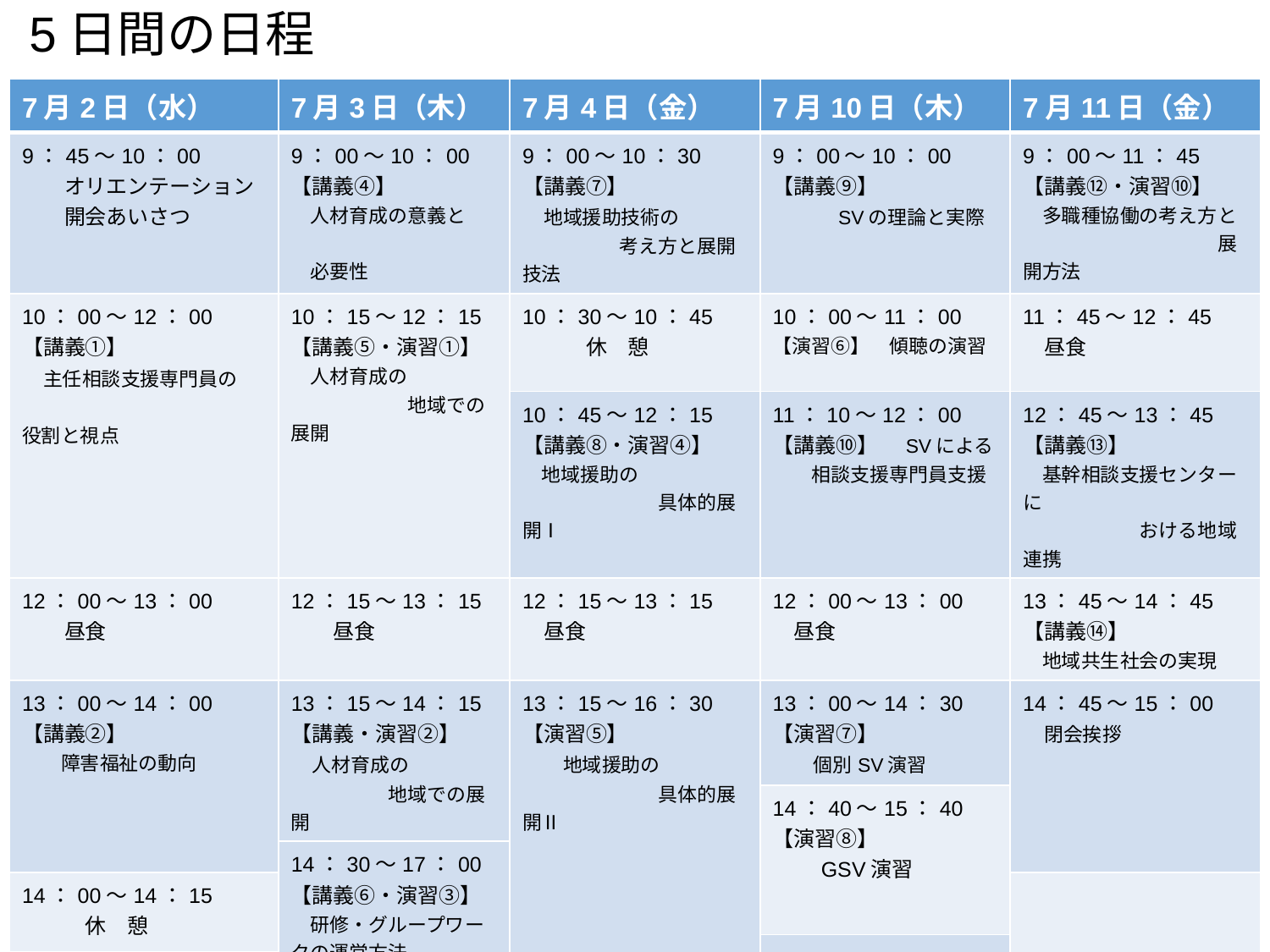

5日間の日程
| 7月2日（水） | 7月3日（木） | 7月4日（金） | 7月10日（木） | 7月11日（金） |
| --- | --- | --- | --- | --- |
| 9：45～10：00 　　オリエンテーション 　　開会あいさつ | 9：00～10：00 【講義④】 　人材育成の意義と 　　　　　　　　　　　必要性 | 9：00～10：30 【講義⑦】 　地域援助技術の 　　　　　考え方と展開技法 | 9：00～10：00 【講義⑨】 　　　SVの理論と実際 | 9：00～11：45 【講義⑫・演習⑩】 　多職種協働の考え方と 　　　　　　　　　　展開方法 |
| 10：00～12：00 【講義①】 　主任相談支援専門員の 　　　　　　　　　　　　役割と視点 | 10：15～12：15 【講義⑤・演習①】 　人材育成の 　　　　　　地域での展開 | 10：30～10：45 　　　休　憩 | 10：00～11：00 【演習⑥】　傾聴の演習 | 11：45～12：45 　昼食 |
|  |  | 10：45～12：15 【講義⑧・演習④】 　地域援助の 　　　　　　　具体的展開Ⅰ | 11：10～12：00 【講義⑩】　SVによる 　　相談支援専門員支援 | 12：45～13：45 【講義⑬】 　基幹相談支援センターに 　　　　　　おける地域連携 |
| 12：00～13：00 　　昼食 | 12：15～13：15 　　昼食 | 12：15～13：15 　昼食 | 12：00～13：00 　昼食 | 13：45～14：45 【講義⑭】 　地域共生社会の実現 |
| 13：00～14：00 【講義②】 　　障害福祉の動向 | 13：15～14：15 【講義・演習②】 　人材育成の 　　　　　地域での展開 | 13：15～16：30 【演習⑤】 　　地域援助の 　　　　　　　具体的展開Ⅱ | 13：00～14：30 【演習⑦】 　　個別SV演習 | 14：45～15：00 　閉会挨拶 |
|  |  |  | 14：40～15：40 【演習⑧】 　　GSV演習 |  |
|  | 14：30～17：00 【講義⑥・演習③】 　研修・グループワークの運営方法 |  |  |  |
| 14：00～14：15 　　　休　憩 |  |  |  |  |
|  |  |  | 15：50～17：00 【講義⑪・演習⑨】 　実地教育の講義・演習 |  |
| 14：15～17：30 【講義③】 　相談支援事業所における 　　　　　　　　　　　　運営管理 |  |  |  |  |
| 14：15～17：30 【講義④】 　相談支援事業所における 　　　　　　　　　　　　運営管理 | 13：00～14：00 【講義⑦】 　人材育成の 　　　　意義と必要性 |  |  |  |